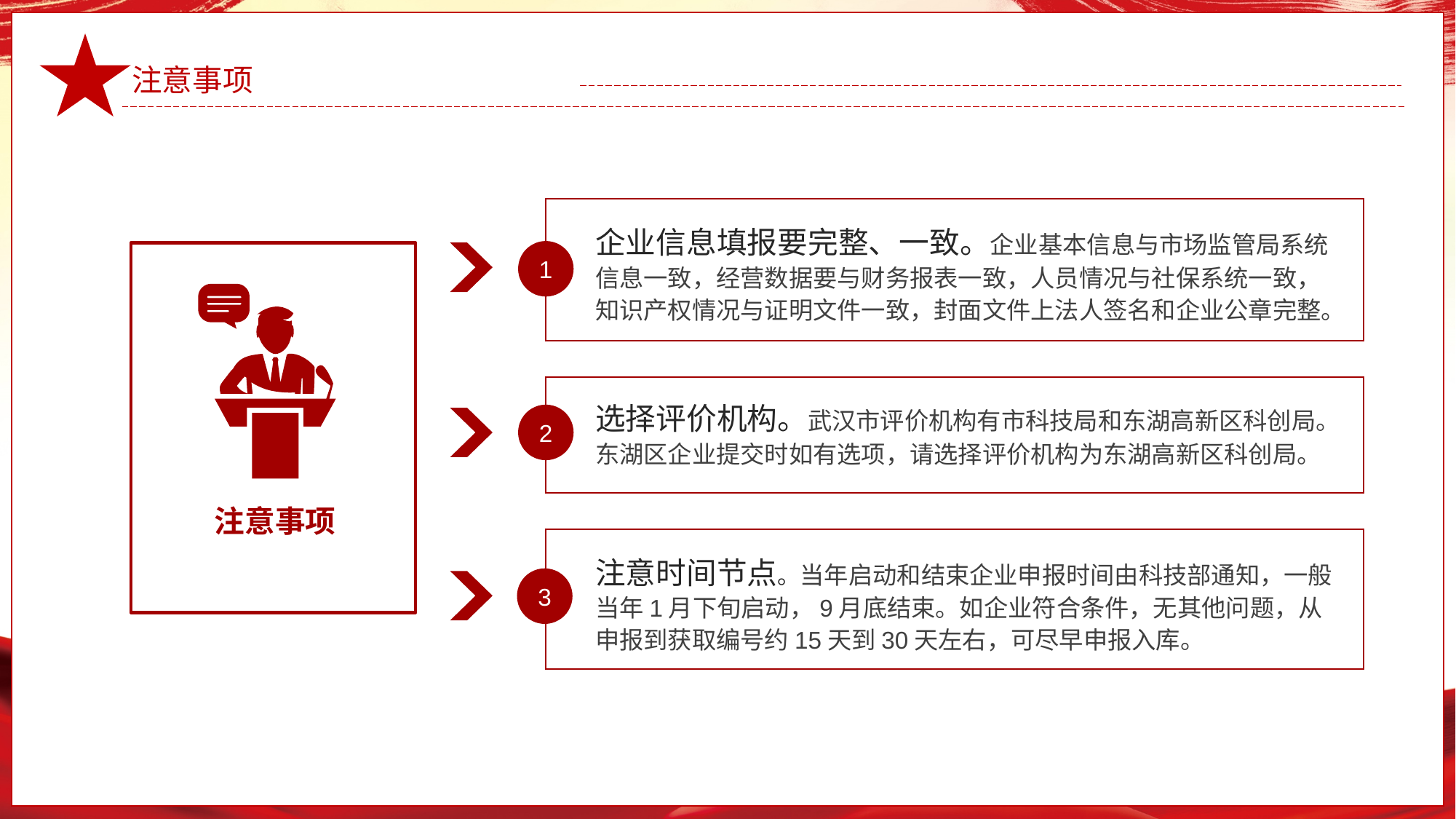

注意事项

1
企业信息填报要完整、一致。企业基本信息与市场监管局系统信息一致，经营数据要与财务报表一致，人员情况与社保系统一致，知识产权情况与证明文件一致，封面文件上法人签名和企业公章完整。

注意事项

2
选择评价机构。武汉市评价机构有市科技局和东湖高新区科创局。东湖区企业提交时如有选项，请选择评价机构为东湖高新区科创局。

3
注意时间节点。当年启动和结束企业申报时间由科技部通知，一般当年1月下旬启动，9月底结束。如企业符合条件，无其他问题，从申报到获取编号约15天到30天左右，可尽早申报入库。